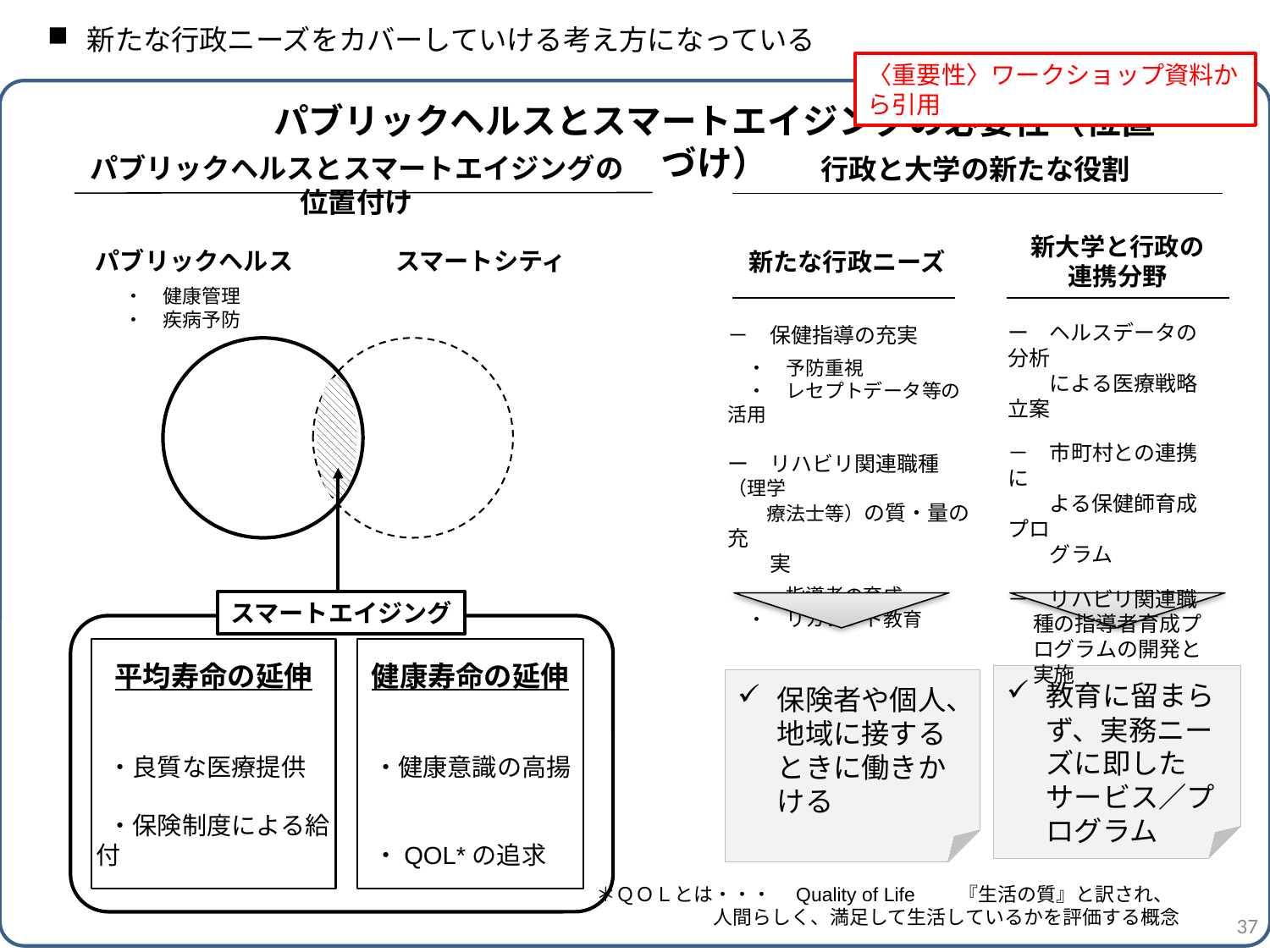

新たな行政ニーズをカバーしていける考え方になっている
〈重要性〉ワークショップ資料から引用

パブリックヘルスとスマートエイジングの必要性（位置づけ）
パブリックヘルスとスマートエイジングの位置付け
行政と大学の新たな役割
新大学と行政の
連携分野
パブリックヘルス
スマートシティ
新たな行政ニーズ
　・　健康管理
　・　疾病予防
ー　ヘルスデータの分析
　　による医療戦略立案

－　市町村との連携に
　　よる保健師育成プロ
　　グラム

－　リハビリ関連職種の指導者育成プログラムの開発と実施
－　保健指導の充実

　・　予防重視
　・　レセプトデータ等の活用

ー　リハビリ関連職種（理学
　　療法士等）の質・量の充
　　実

　・　指導者の育成
　・　リカレント教育

スマートエイジング

平均寿命の延伸

 ・良質な医療提供

 ・保険制度による給付
健康寿命の延伸

 ・健康意識の高揚

 ・QOL*の追求

教育に留まらず、実務ニーズに即したサービス／プログラム
保険者や個人、地域に接するときに働きかける
＊ＱＯＬとは・・・　Quality of Life　　『生活の質』と訳され、
　　　　　　人間らしく、満足して生活しているかを評価する概念
37